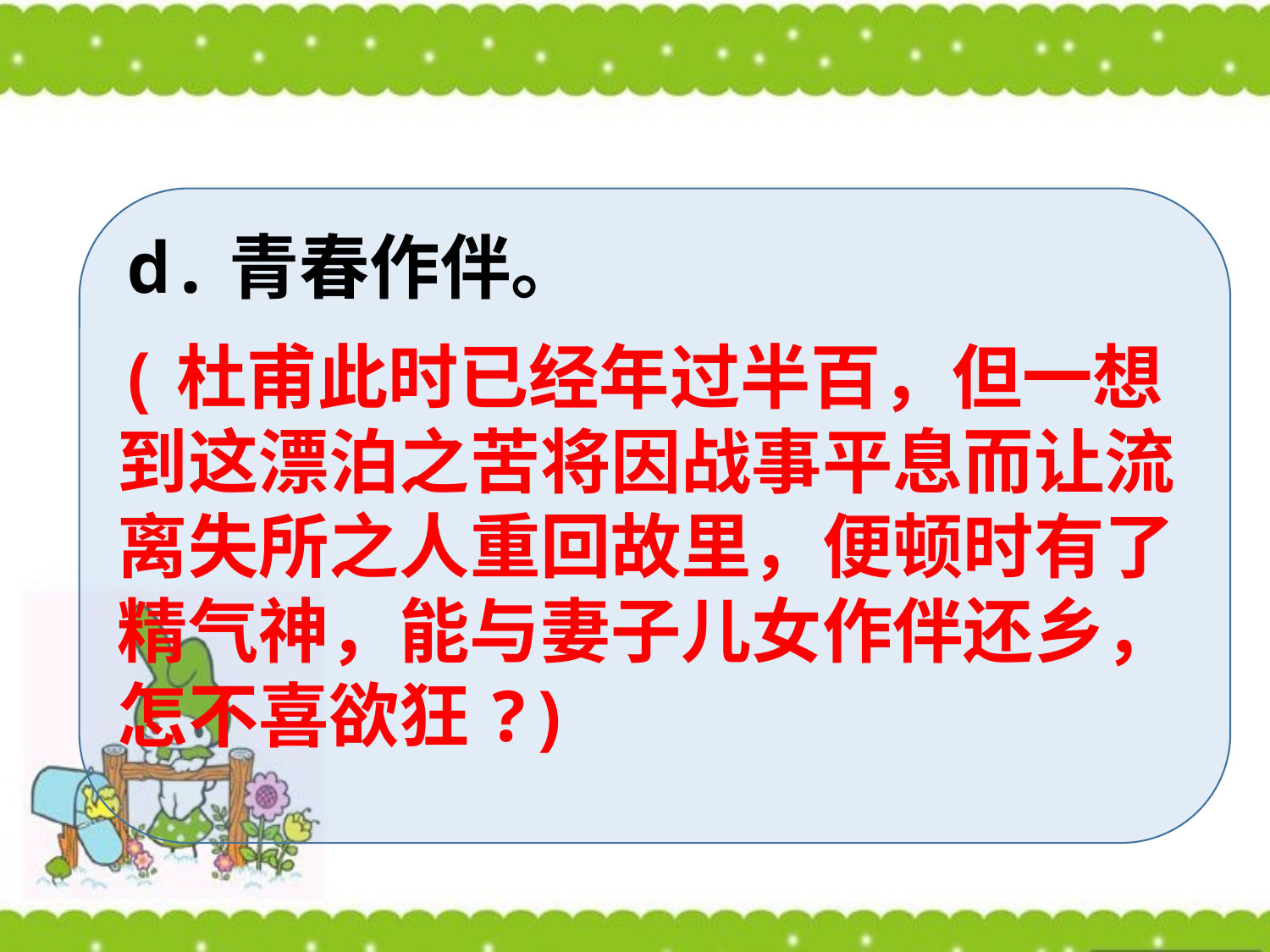

d.青春作伴。
(杜甫此时已经年过半百，但一想到这漂泊之苦将因战事平息而让流离失所之人重回故里，便顿时有了精气神，能与妻子儿女作伴还乡，怎不喜欲狂?)